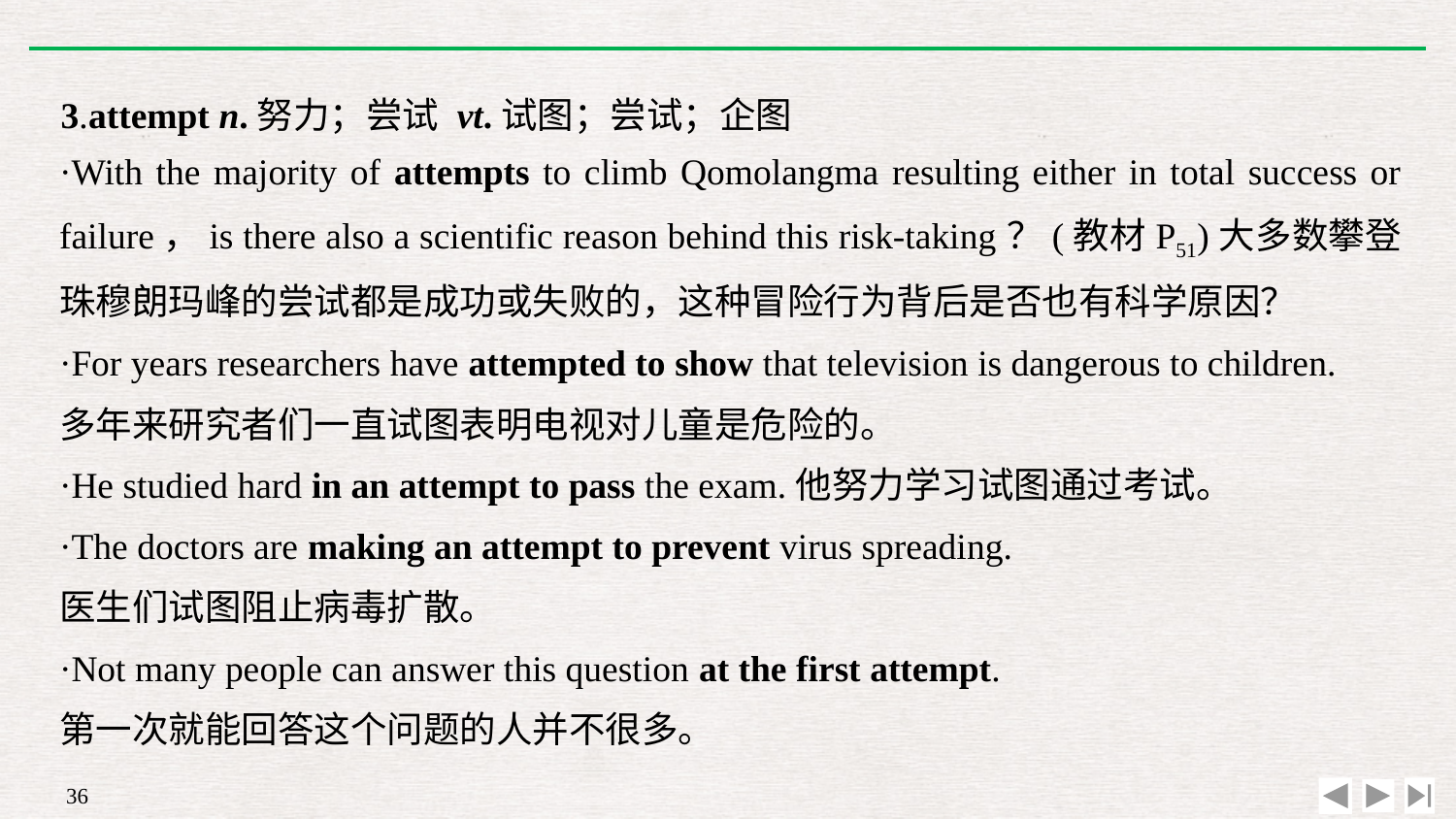

3.attempt n.努力；尝试 vt.试图；尝试；企图
·With the majority of attempts to climb Qomolangma resulting either in total success or failure，is there also a scientific reason behind this risk-taking？(教材P51)大多数攀登珠穆朗玛峰的尝试都是成功或失败的，这种冒险行为背后是否也有科学原因？
·For years researchers have attempted to show that television is dangerous to children.
多年来研究者们一直试图表明电视对儿童是危险的。
·He studied hard in an attempt to pass the exam.他努力学习试图通过考试。
·The doctors are making an attempt to prevent virus spreading.
医生们试图阻止病毒扩散。
·Not many people can answer this question at the first attempt.
第一次就能回答这个问题的人并不很多。